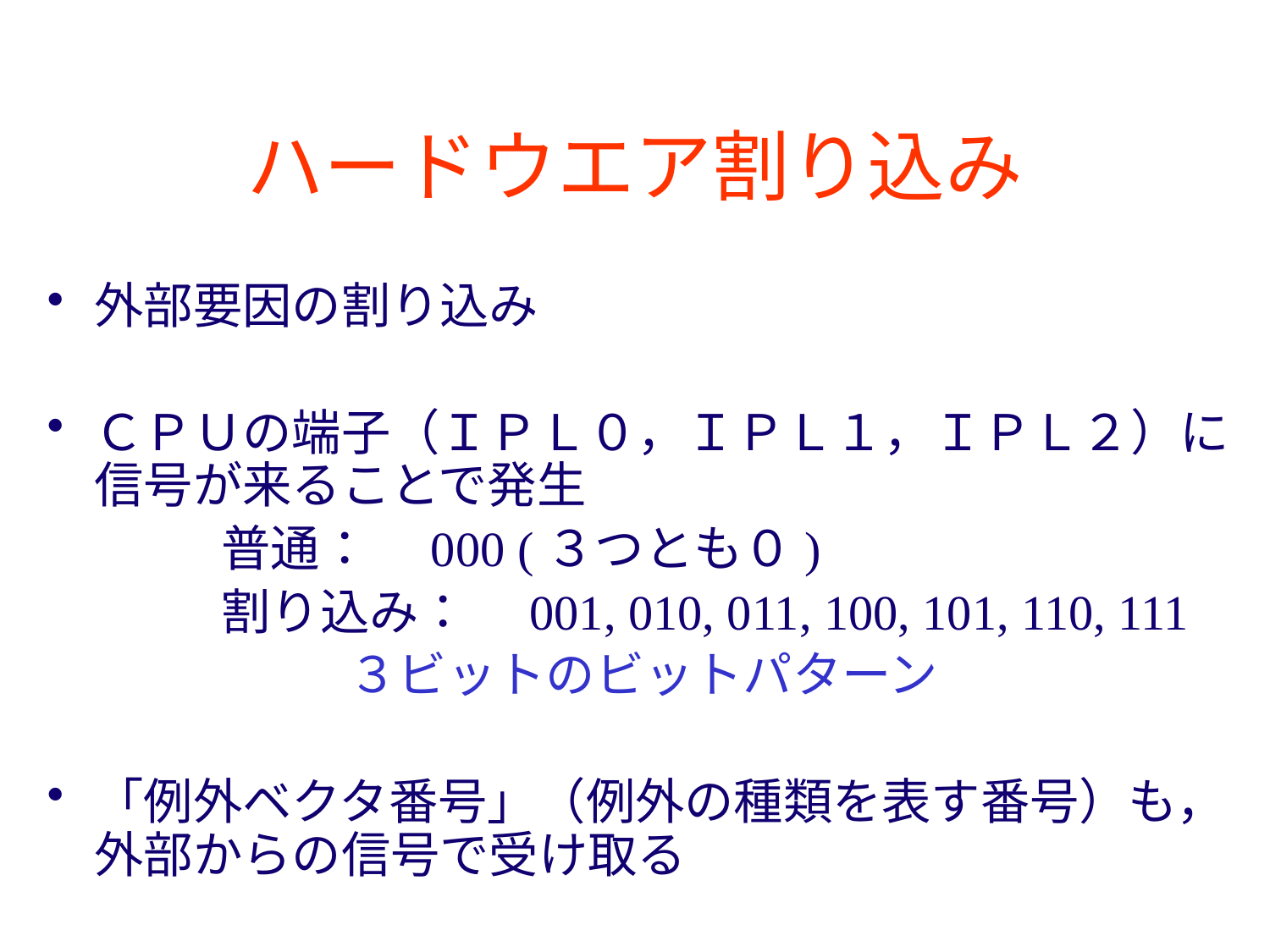

# ハードウエア割り込み
外部要因の割り込み

ＣＰＵの端子（ＩＰＬ０，ＩＰＬ１，ＩＰＬ２）に信号が来ることで発生
		普通：　000 (３つとも０)
		割り込み：　001, 010, 011, 100, 101, 110, 111
			３ビットのビットパターン

「例外ベクタ番号」（例外の種類を表す番号）も，外部からの信号で受け取る